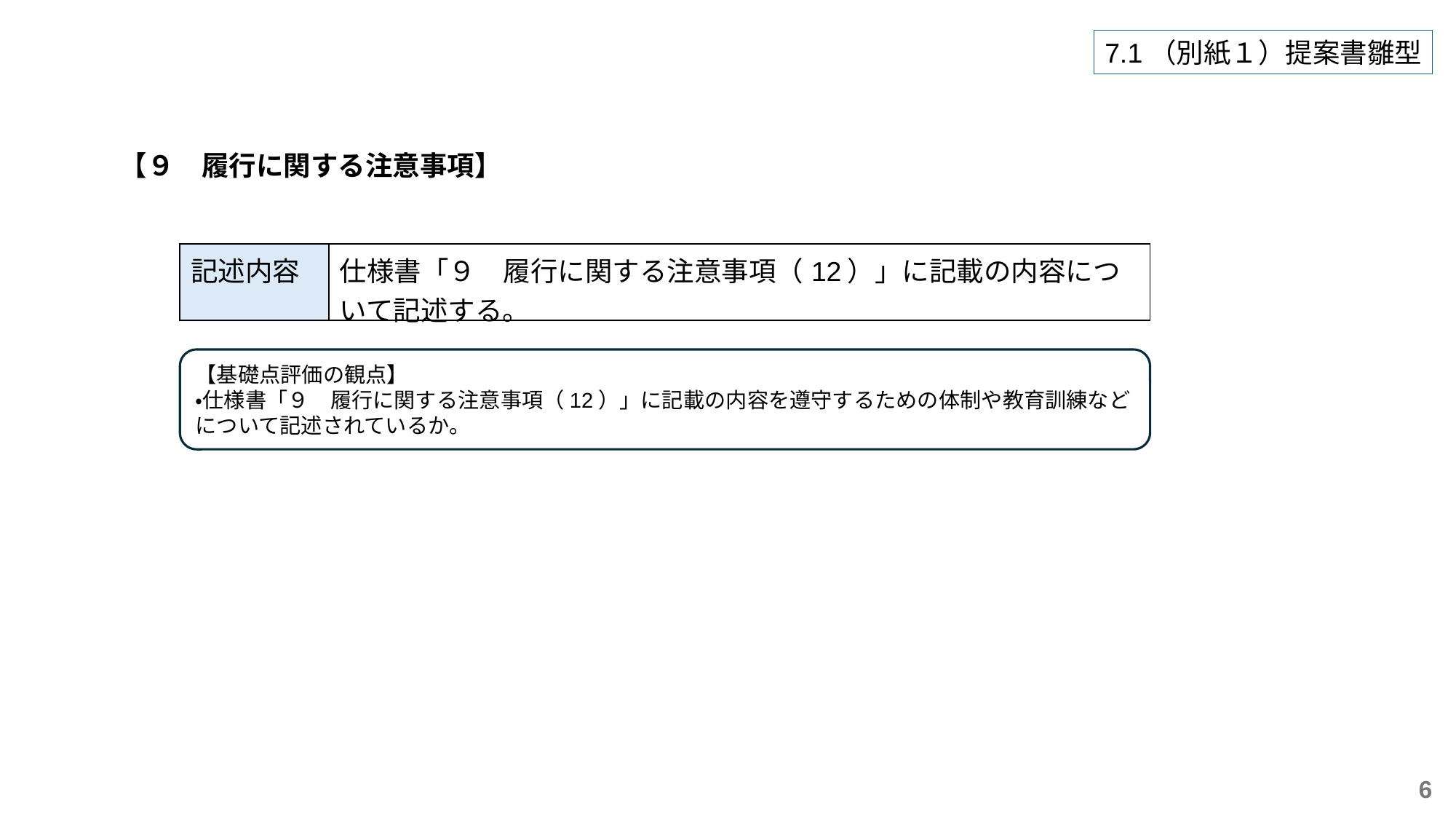

7.1（別紙１）提案書雛型
【９　履行に関する注意事項】
| 記述内容 | 仕様書「９　履行に関する注意事項（12）」に記載の内容について記述する。 |
| --- | --- |
【基礎点評価の観点】
・仕様書「９　履行に関する注意事項（12）」に記載の内容を遵守するための体制や教育訓練などについて記述されているか。
6